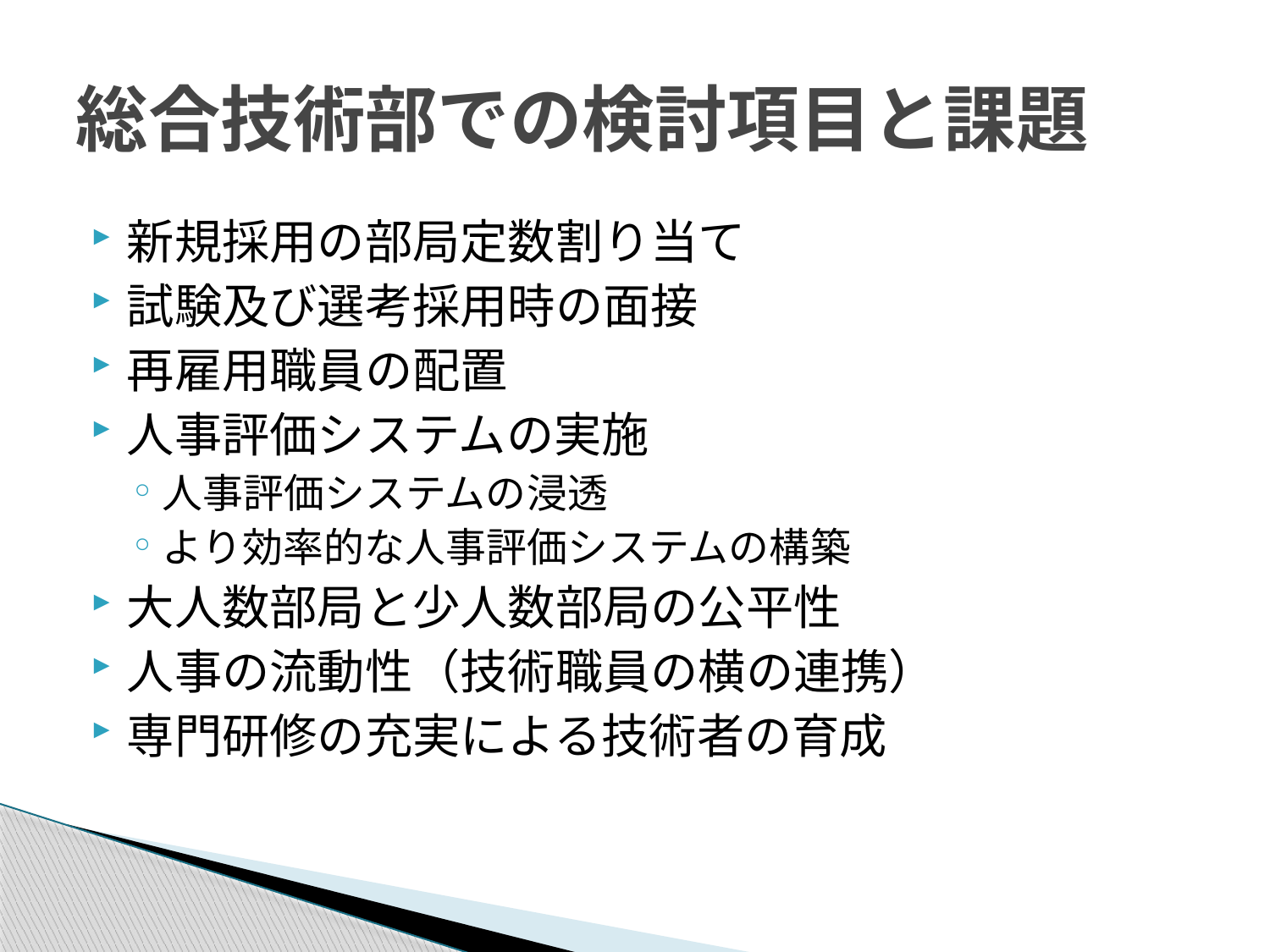

# 総合技術部での検討項目と課題
新規採用の部局定数割り当て
試験及び選考採用時の面接
再雇用職員の配置
人事評価システムの実施
人事評価システムの浸透
より効率的な人事評価システムの構築
大人数部局と少人数部局の公平性
人事の流動性（技術職員の横の連携）
専門研修の充実による技術者の育成